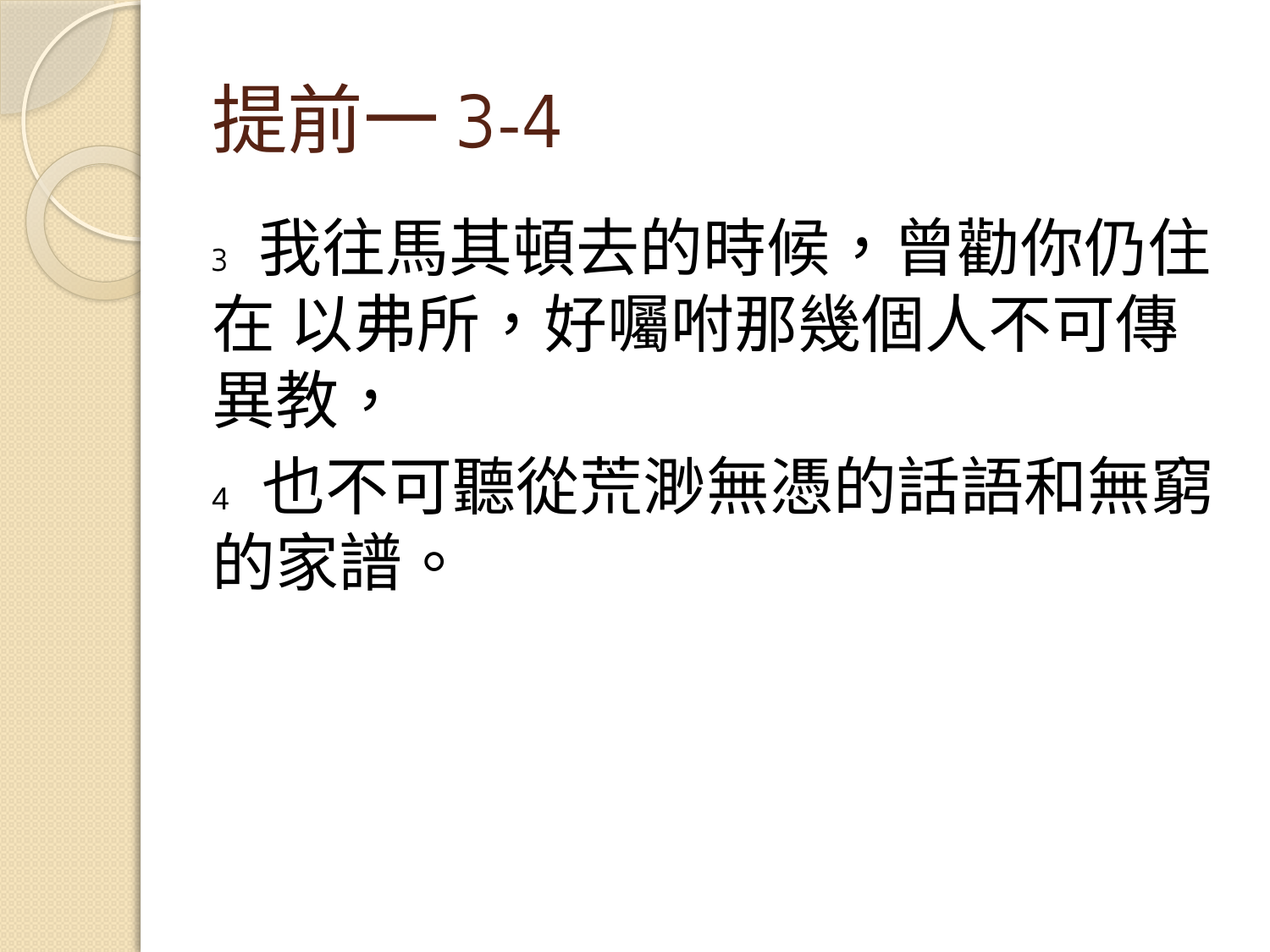

# 提前一3-4
3 我往馬其頓去的時候，曾勸你仍住在 以弗所，好囑咐那幾個人不可傳異教，
4 也不可聽從荒渺無憑的話語和無窮的家譜。